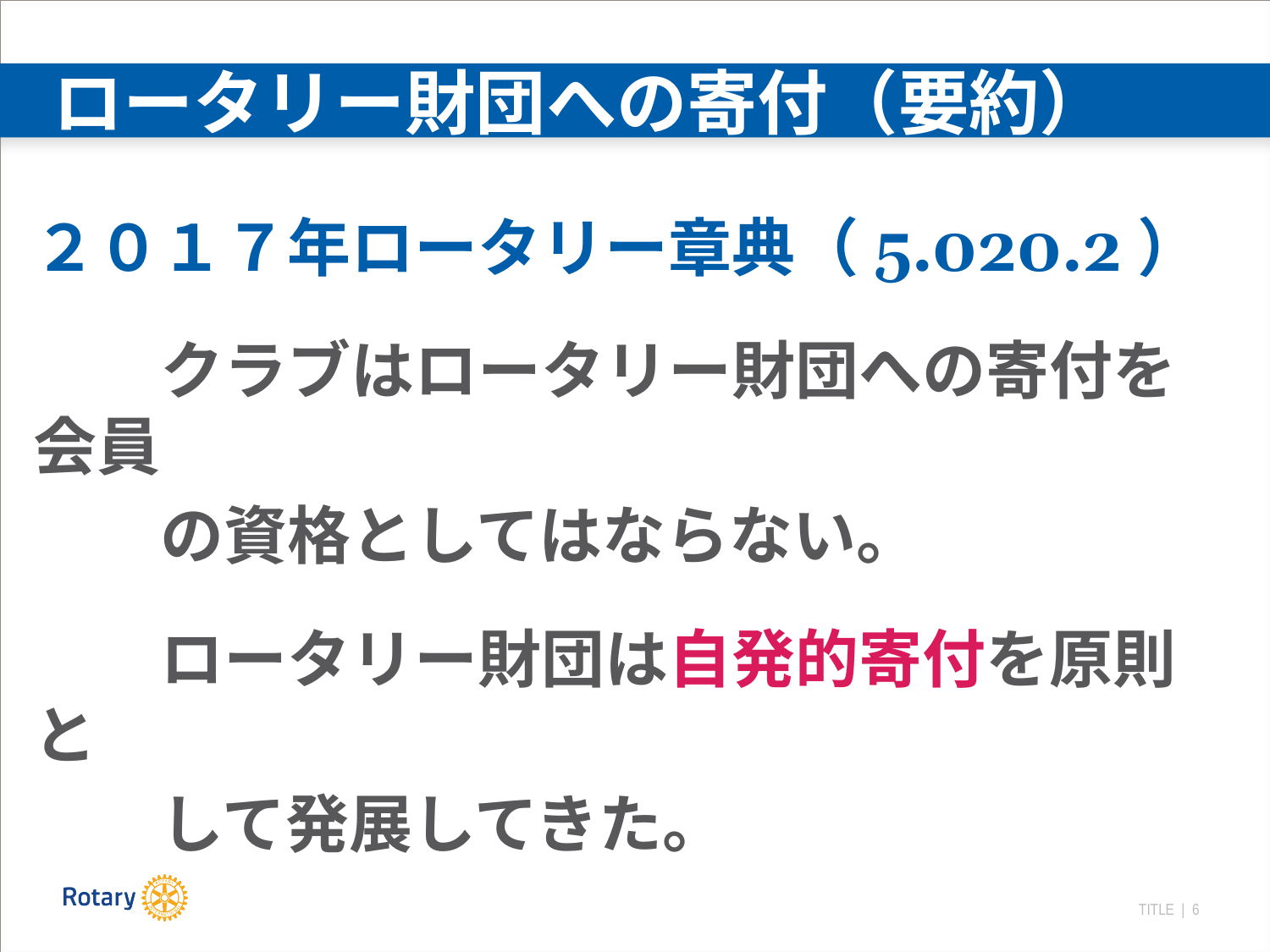

# ロータリー財団への寄付（要約）
２０１７年ロータリー章典（5.020.2）

　　クラブはロータリー財団への寄付を会員
　　の資格としてはならない。

　　ロータリー財団は自発的寄付を原則と
　　して発展してきた。